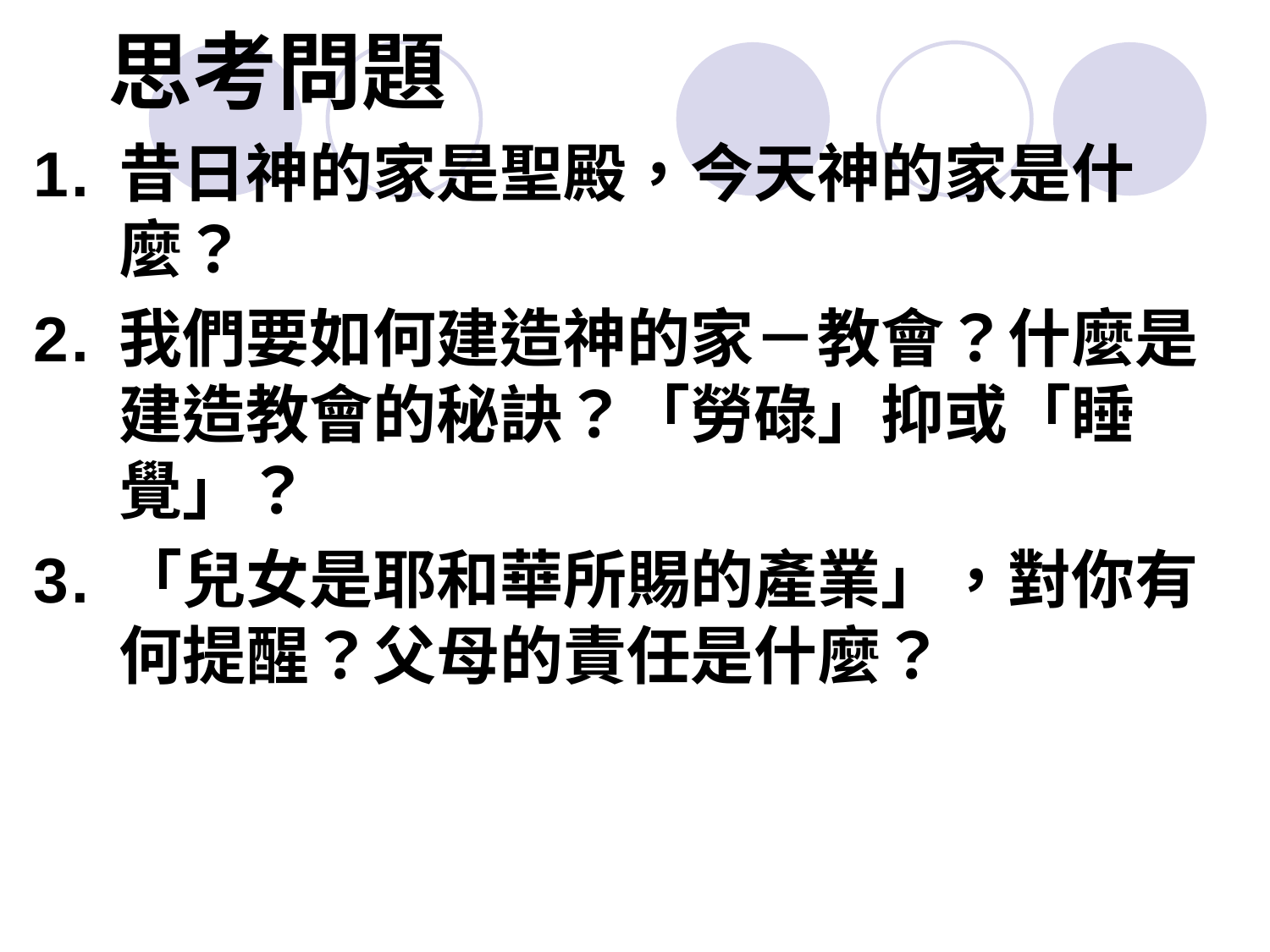

# 思考問題
昔日神的家是聖殿，今天神的家是什麼？
我們要如何建造神的家－教會？什麼是建造教會的秘訣？「勞碌」抑或「睡覺」？
「兒女是耶和華所賜的產業」，對你有何提醒？父母的責任是什麼？